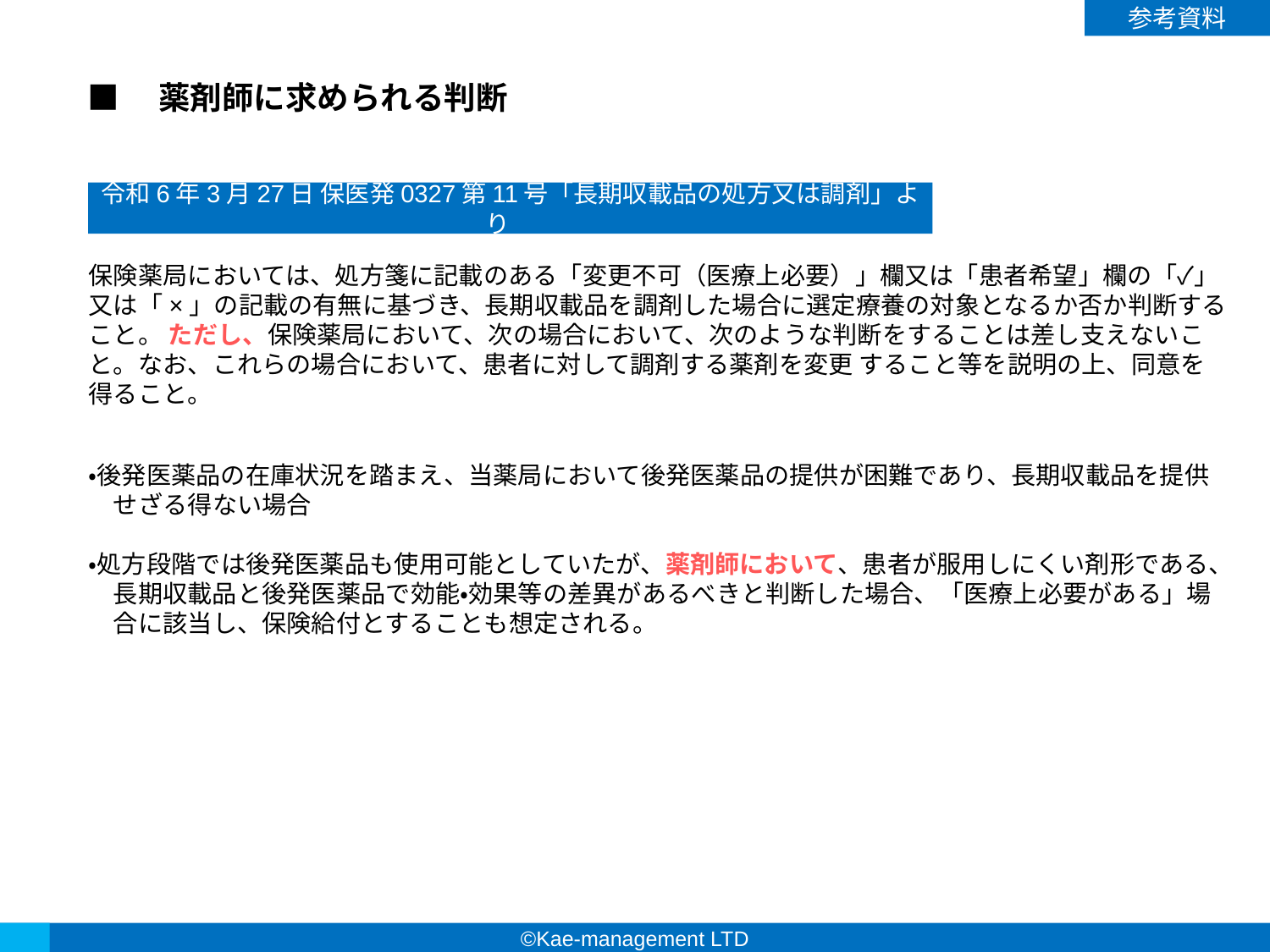

参考資料
■　薬剤師に求められる判断
令和6年3月27日 保医発0327第11号「長期収載品の処方又は調剤」より
保険薬局においては、処方箋に記載のある「変更不可（医療上必要）」欄又は「患者希望」欄の「✓」又は「×」の記載の有無に基づき、長期収載品を調剤した場合に選定療養の対象となるか否か判断すること。 ただし、保険薬局において、次の場合において、次のような判断をすることは差し支えないこと。なお、これらの場合において、患者に対して調剤する薬剤を変更 すること等を説明の上、同意を得ること。
・後発医薬品の在庫状況を踏まえ、当薬局において後発医薬品の提供が困難であり、長期収載品を提供
　せざる得ない場合

・処方段階では後発医薬品も使用可能としていたが、薬剤師において、患者が服用しにくい剤形である、
　長期収載品と後発医薬品で効能・効果等の差異があるべきと判断した場合、「医療上必要がある」場
　合に該当し、保険給付とすることも想定される。